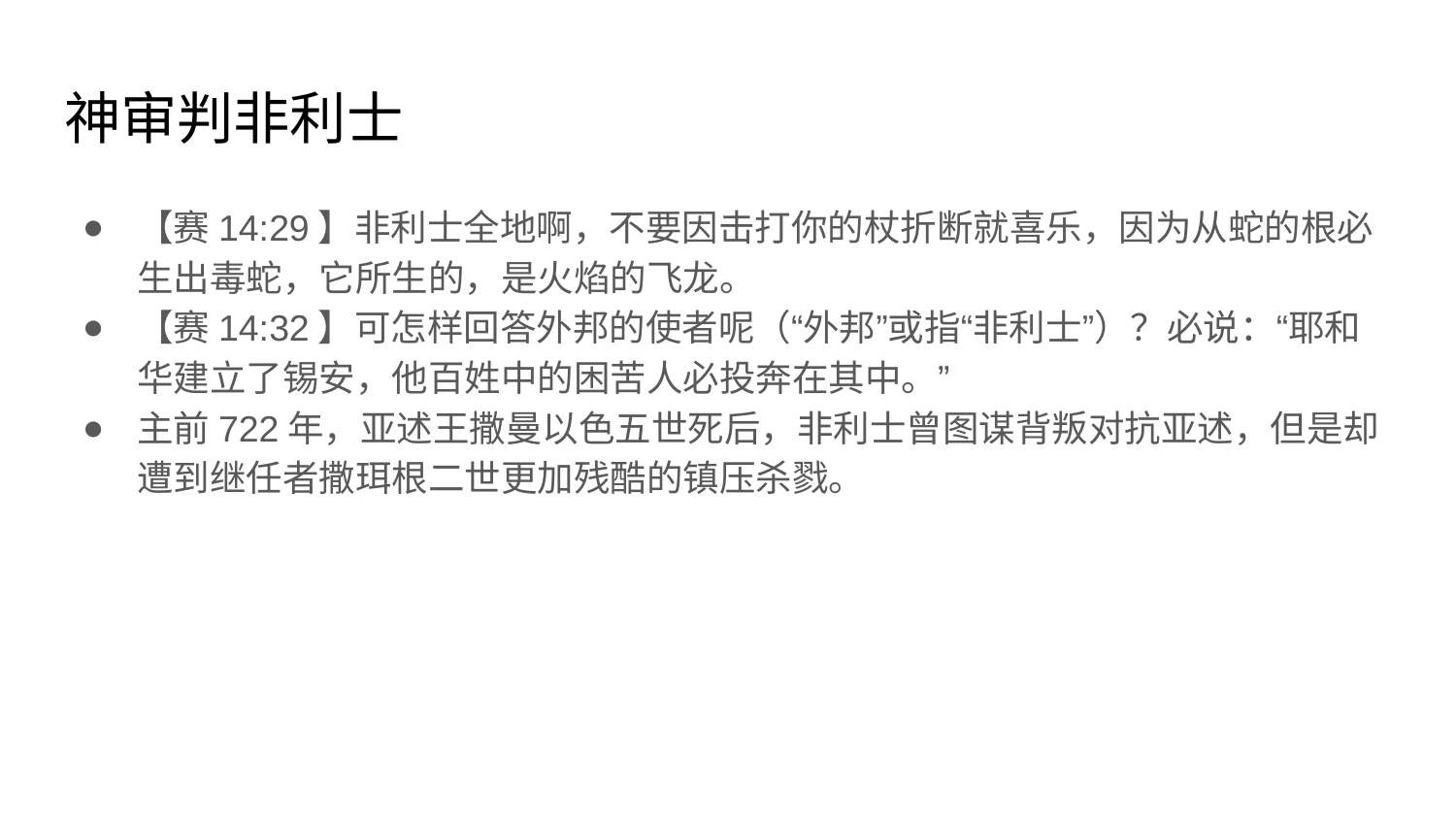

# 神审判非利士
【赛14:29】非利士全地啊，不要因击打你的杖折断就喜乐，因为从蛇的根必生出毒蛇，它所生的，是火焰的飞龙。
【赛14:32】可怎样回答外邦的使者呢（“外邦”或指“非利士”）？必说：“耶和华建立了锡安，他百姓中的困苦人必投奔在其中。”
主前722年，亚述王撒曼以色五世死后，非利士曾图谋背叛对抗亚述，但是却遭到继任者撒珥根二世更加残酷的镇压杀戮。